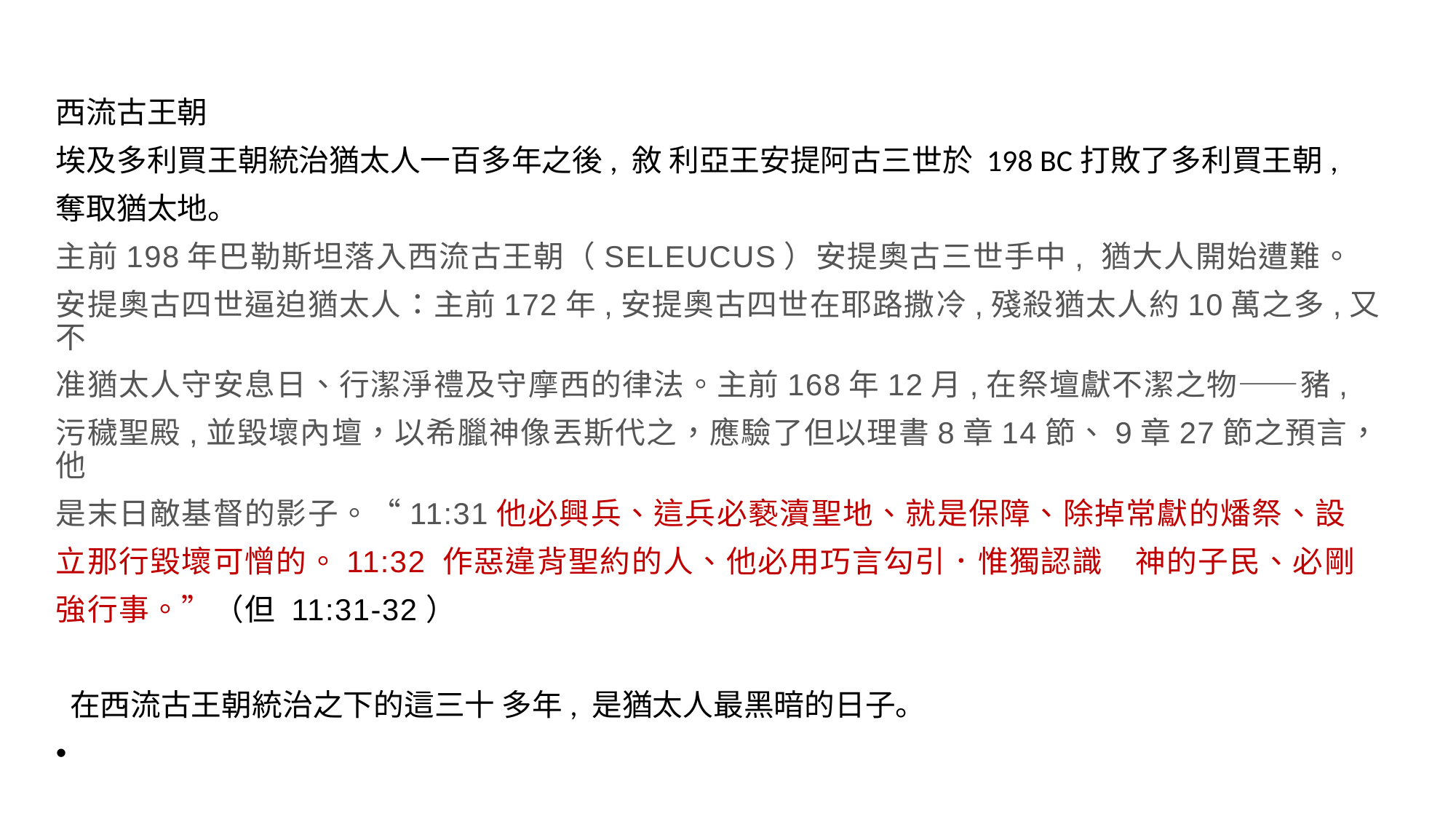

西流古王朝
埃及多利買王朝統治猶太人一百多年之後, 敘 利亞王安提阿古三世於 198 BC打敗了多利買王朝,
奪取猶太地。
主前198年巴勒斯坦落入西流古王朝（SELEUCUS）安提奧古三世手中, 猶大人開始遭難。
安提奧古四世逼迫猶太人：主前172年,安提奧古四世在耶路撒冷,殘殺猶太人約10萬之多,又不
准猶太人守安息日、行潔淨禮及守摩西的律法。主前168年12月,在祭壇獻不潔之物——豬,
污穢聖殿,並毀壞內壇，以希臘神像丟斯代之，應驗了但以理書8章14節、9章27節之預言，他
是末日敵基督的影子。“11:31他必興兵、這兵必褻瀆聖地、就是保障、除掉常獻的燔祭、設
立那行毀壞可憎的。11:32 作惡違背聖約的人、他必用巧言勾引．惟獨認識　神的子民、必剛
強行事。”（但 11:31-32）

 在西流古王朝統治之下的這三十 多年, 是猶太人最黑暗的日子。